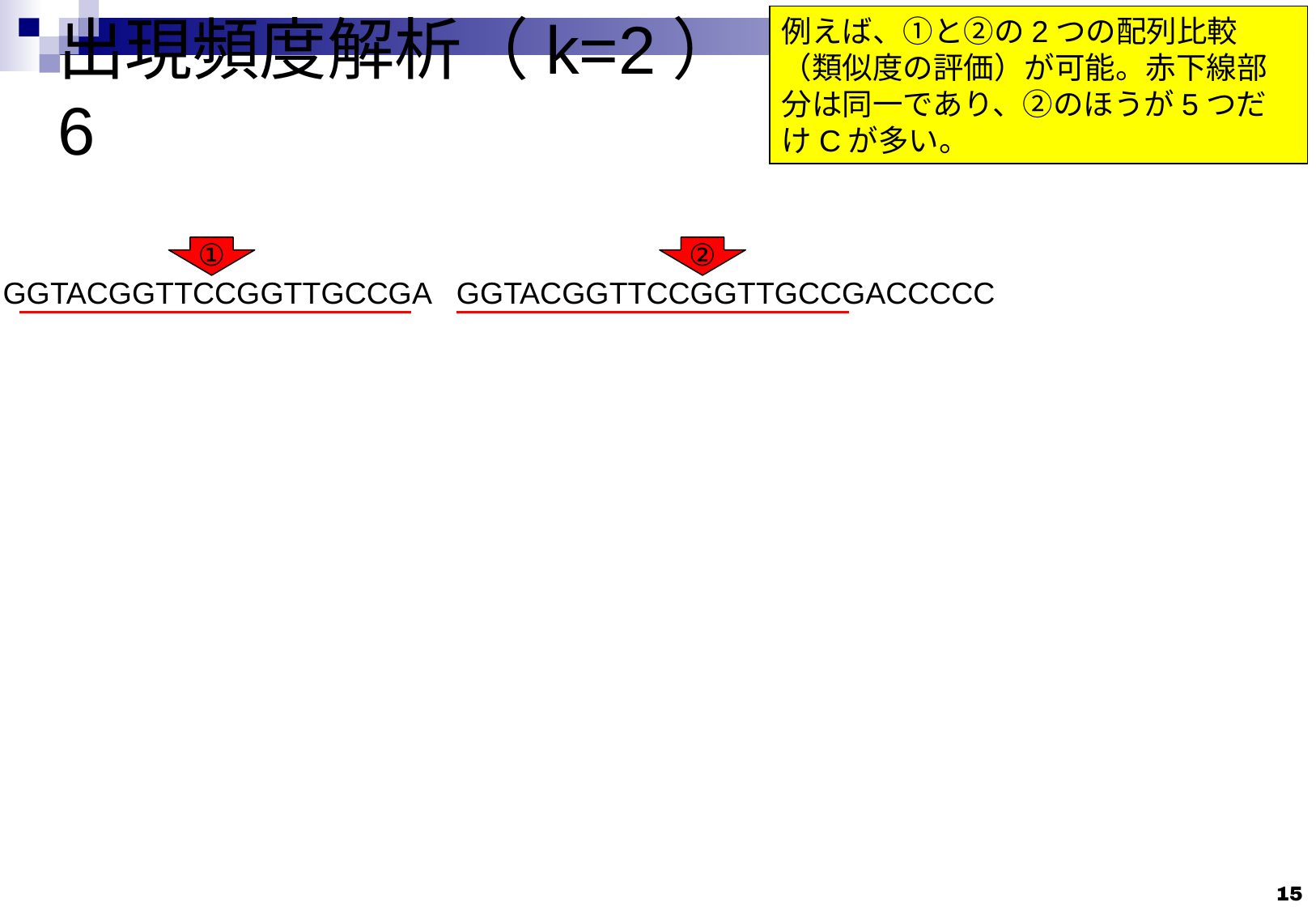

例えば、①と②の2つの配列比較（類似度の評価）が可能。赤下線部分は同一であり、②のほうが5つだけCが多い。
# 出現頻度解析（k=2）6
①

②

GGTACGGTTCCGGTTGCCGA
GGTACGGTTCCGGTTGCCGACCCCC
15